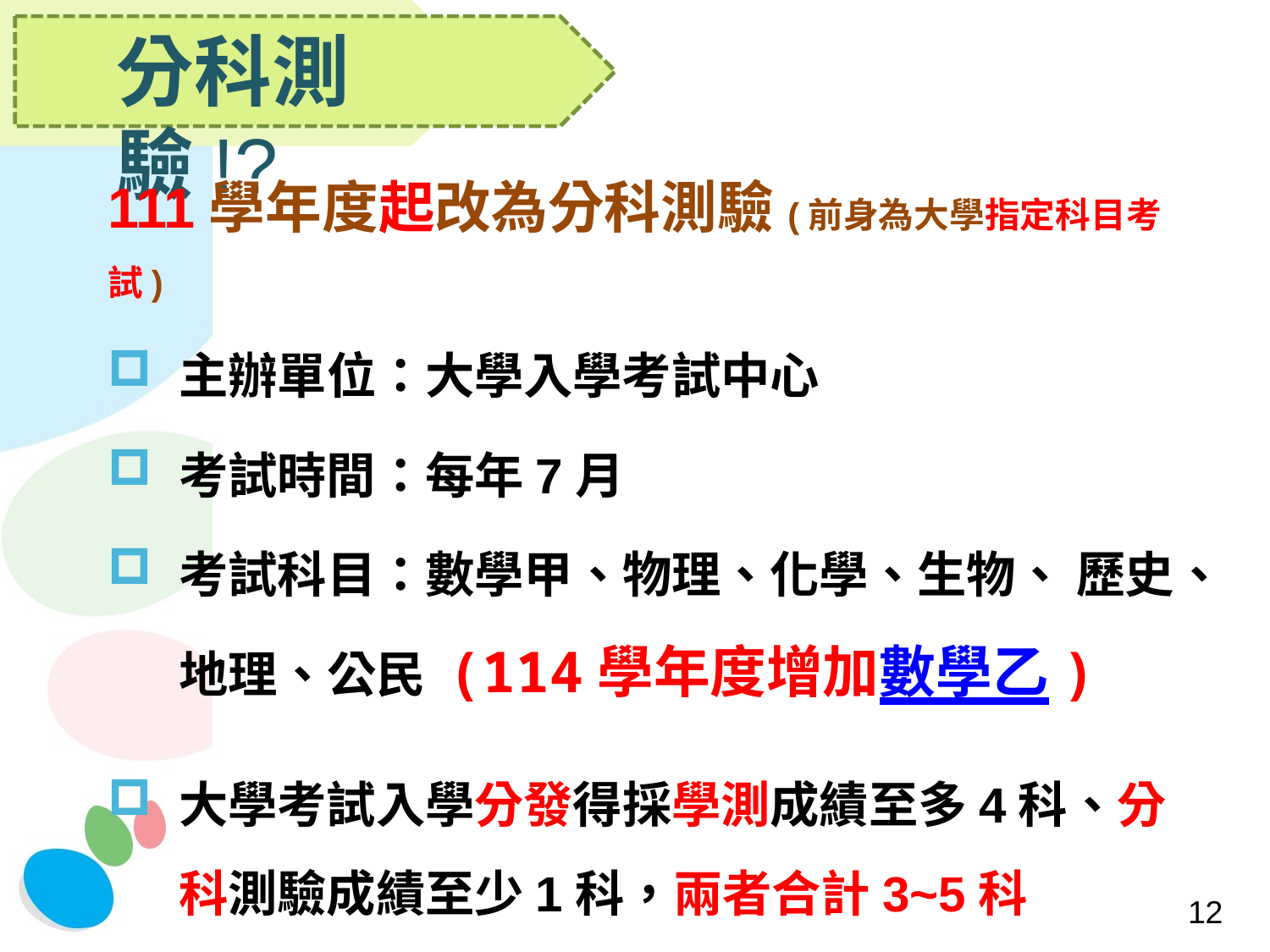

# 分科測驗!?
111學年度起改為分科測驗(前身為大學指定科目考試)
主辦單位：大學入學考試中心
考試時間：每年7月
考試科目：數學甲、物理、化學、生物、 歷史、地理、公民 (114學年度增加數學乙)
大學考試入學分發得採學測成績至多4科、分科測驗成績至少1科，兩者合計3~5科
12